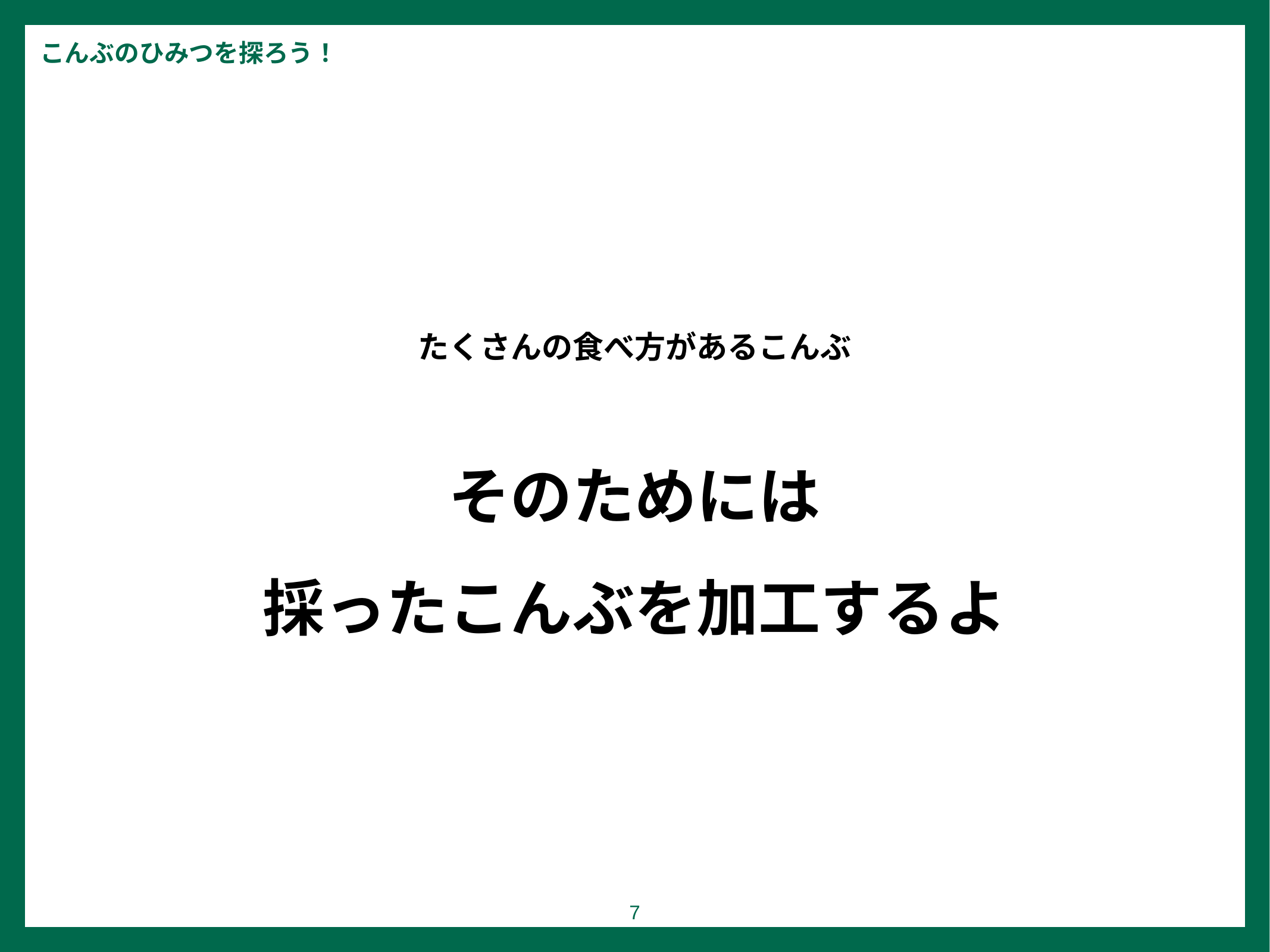

たくさんの食べ方があるこんぶ

そのためには
採ったこんぶを加工するよ
7